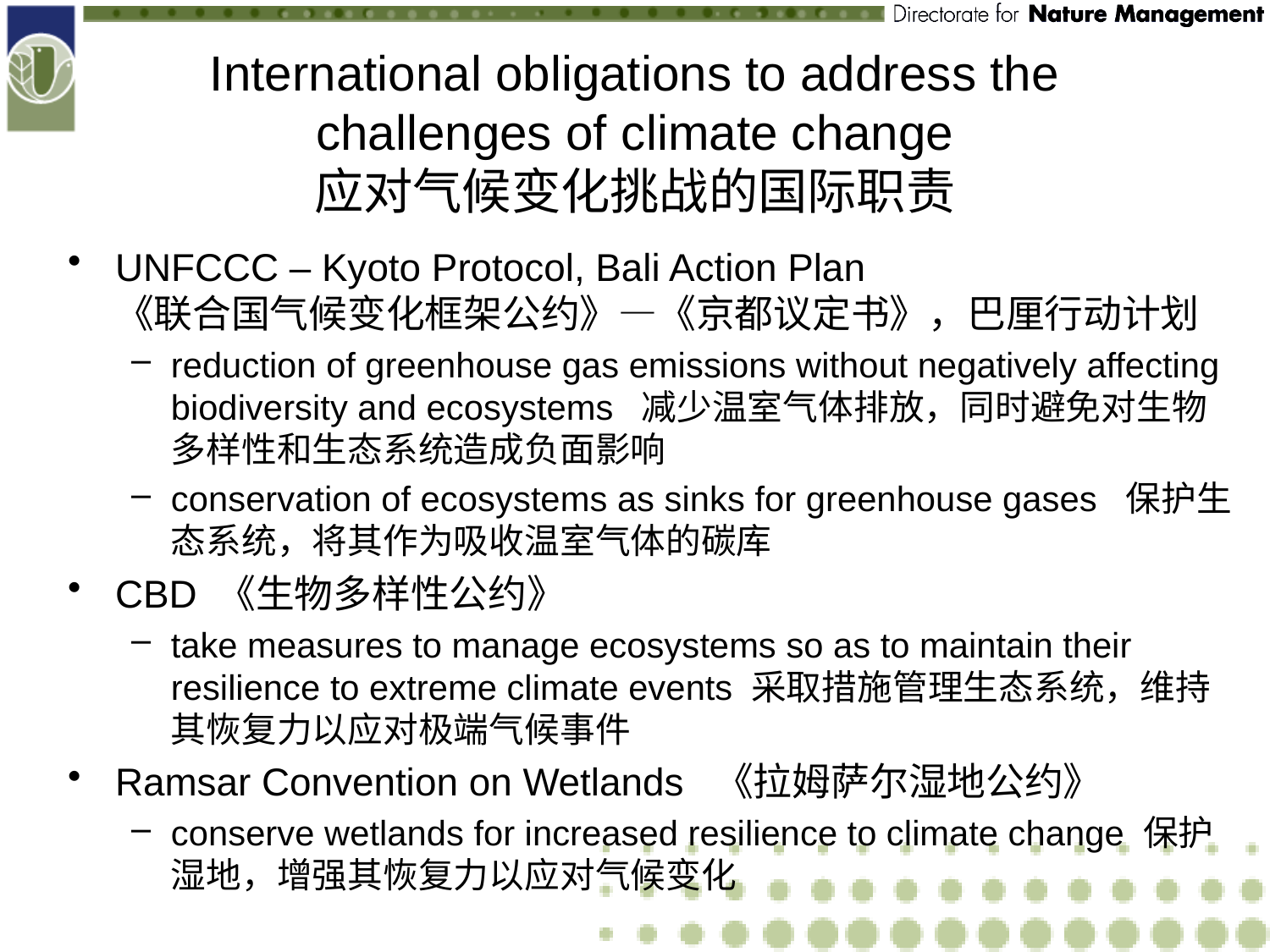

# International obligations to address the challenges of climate change 应对气候变化挑战的国际职责
UNFCCC – Kyoto Protocol, Bali Action Plan
《联合国气候变化框架公约》—《京都议定书》，巴厘行动计划
reduction of greenhouse gas emissions without negatively affecting biodiversity and ecosystems  减少温室气体排放，同时避免对生物多样性和生态系统造成负面影响
conservation of ecosystems as sinks for greenhouse gases  保护生态系统，将其作为吸收温室气体的碳库
CBD 《生物多样性公约》
take measures to manage ecosystems so as to maintain their resilience to extreme climate events 采取措施管理生态系统，维持其恢复力以应对极端气候事件
Ramsar Convention on Wetlands  《拉姆萨尔湿地公约》
conserve wetlands for increased resilience to climate change 保护湿地，增强其恢复力以应对气候变化